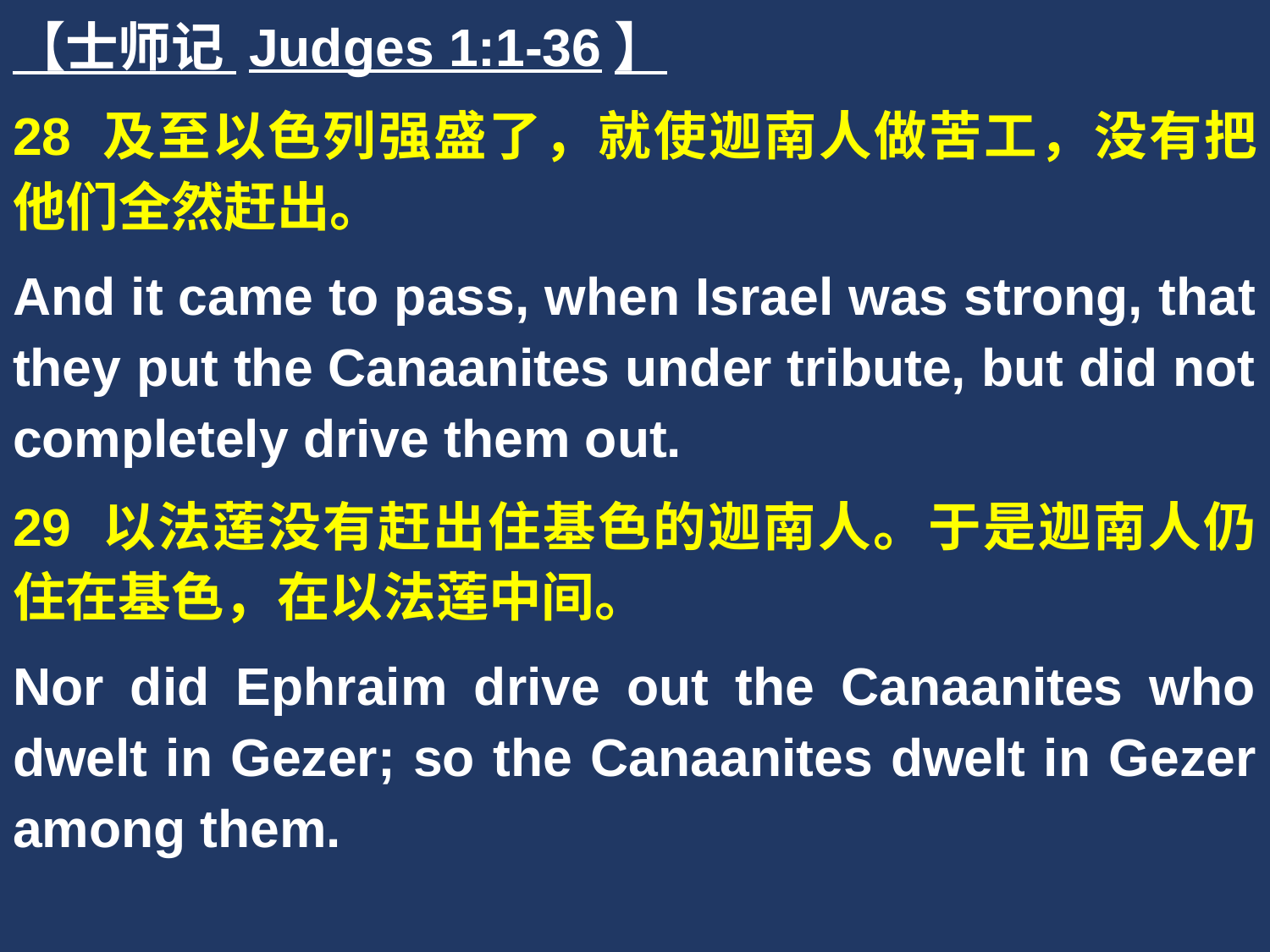

【士师记 Judges 1:1-36】
28 及至以色列强盛了，就使迦南人做苦工，没有把他们全然赶出。
And it came to pass, when Israel was strong, that they put the Canaanites under tribute, but did not completely drive them out.
29 以法莲没有赶出住基色的迦南人。于是迦南人仍住在基色，在以法莲中间。
Nor did Ephraim drive out the Canaanites who dwelt in Gezer; so the Canaanites dwelt in Gezer among them.